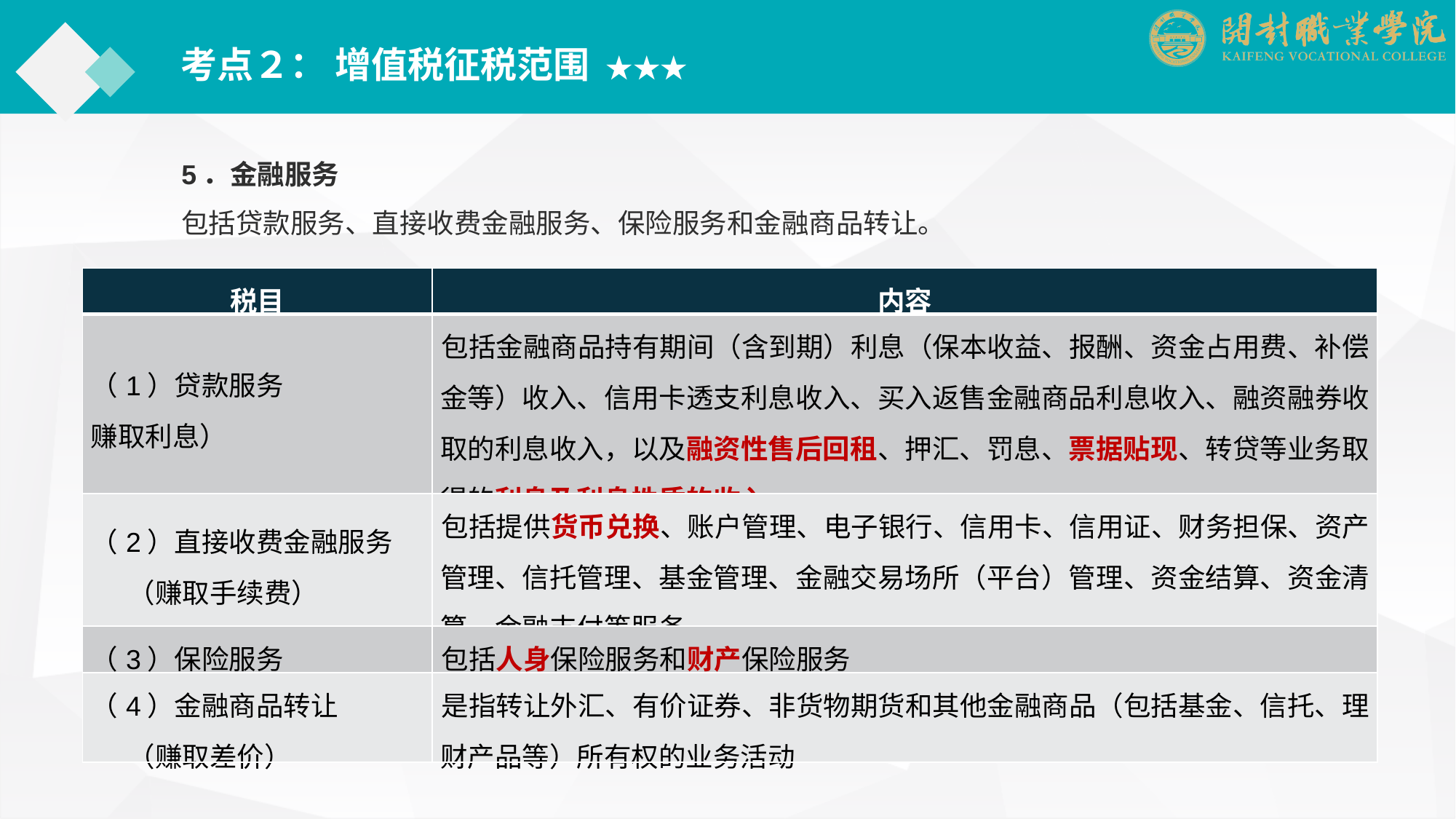

考点２： 增值税征税范围  ★★★
5．金融服务
包括贷款服务、直接收费金融服务、保险服务和金融商品转让。
| 税目 | 内容 |
| --- | --- |
| （1）贷款服务 赚取利息） | 包括金融商品持有期间（含到期）利息（保本收益、报酬、资金占用费、补偿金等）收入、信用卡透支利息收入、买入返售金融商品利息收入、融资融券收取的利息收入，以及融资性售后回租、押汇、罚息、票据贴现、转贷等业务取得的利息及利息性质的收入 |
| （2）直接收费金融服务 （赚取手续费） | 包括提供货币兑换、账户管理、电子银行、信用卡、信用证、财务担保、资产管理、信托管理、基金管理、金融交易场所（平台）管理、资金结算、资金清算、金融支付等服务 |
| （3）保险服务 | 包括人身保险服务和财产保险服务 |
| （4）金融商品转让 （赚取差价） | 是指转让外汇、有价证券、非货物期货和其他金融商品（包括基金、信托、理财产品等）所有权的业务活动 |